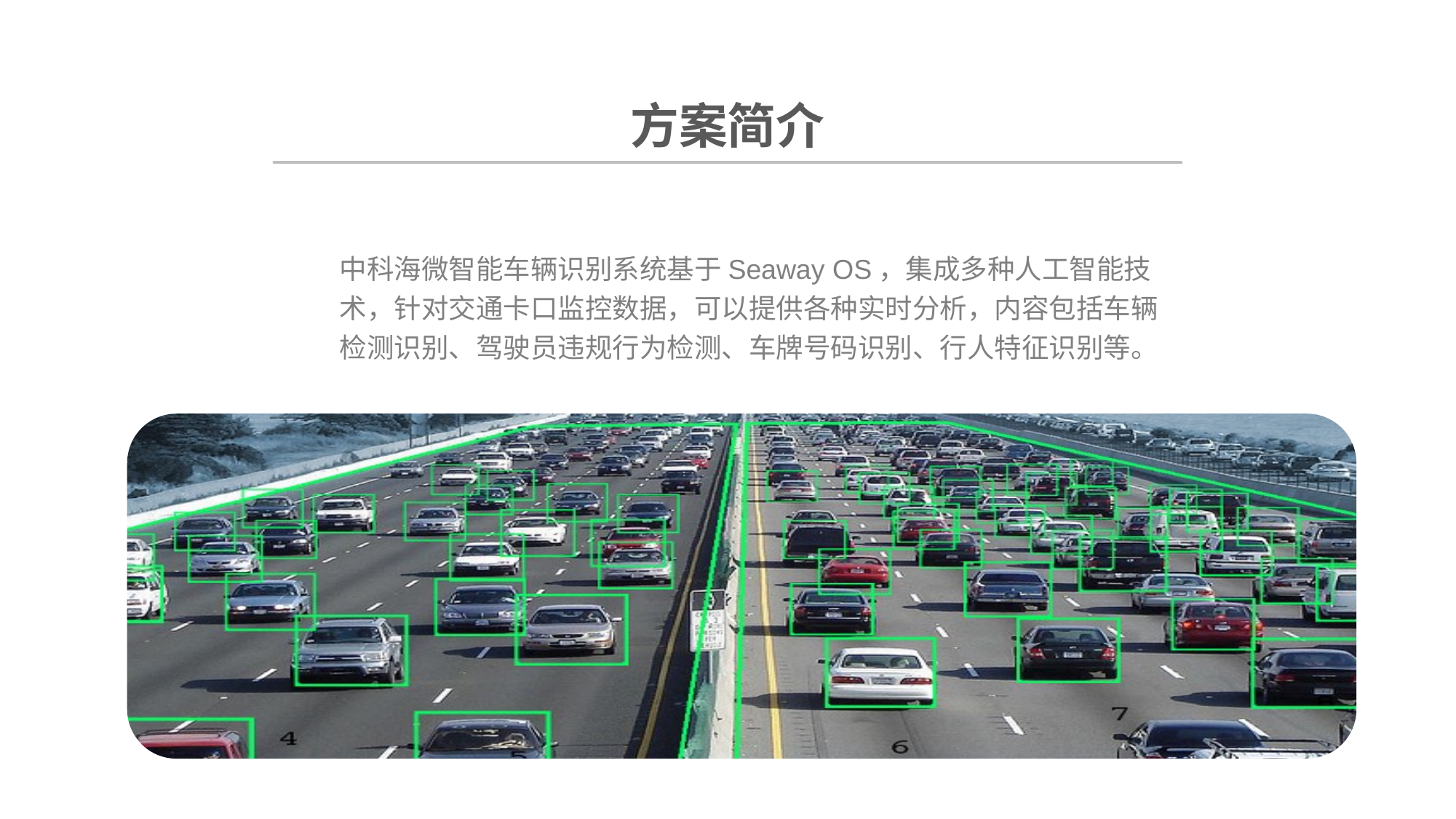

方案简介
中科海微智能车辆识别系统基于Seaway OS，集成多种人工智能技术，针对交通卡口监控数据，可以提供各种实时分析，内容包括车辆检测识别、驾驶员违规行为检测、车牌号码识别、行人特征识别等。